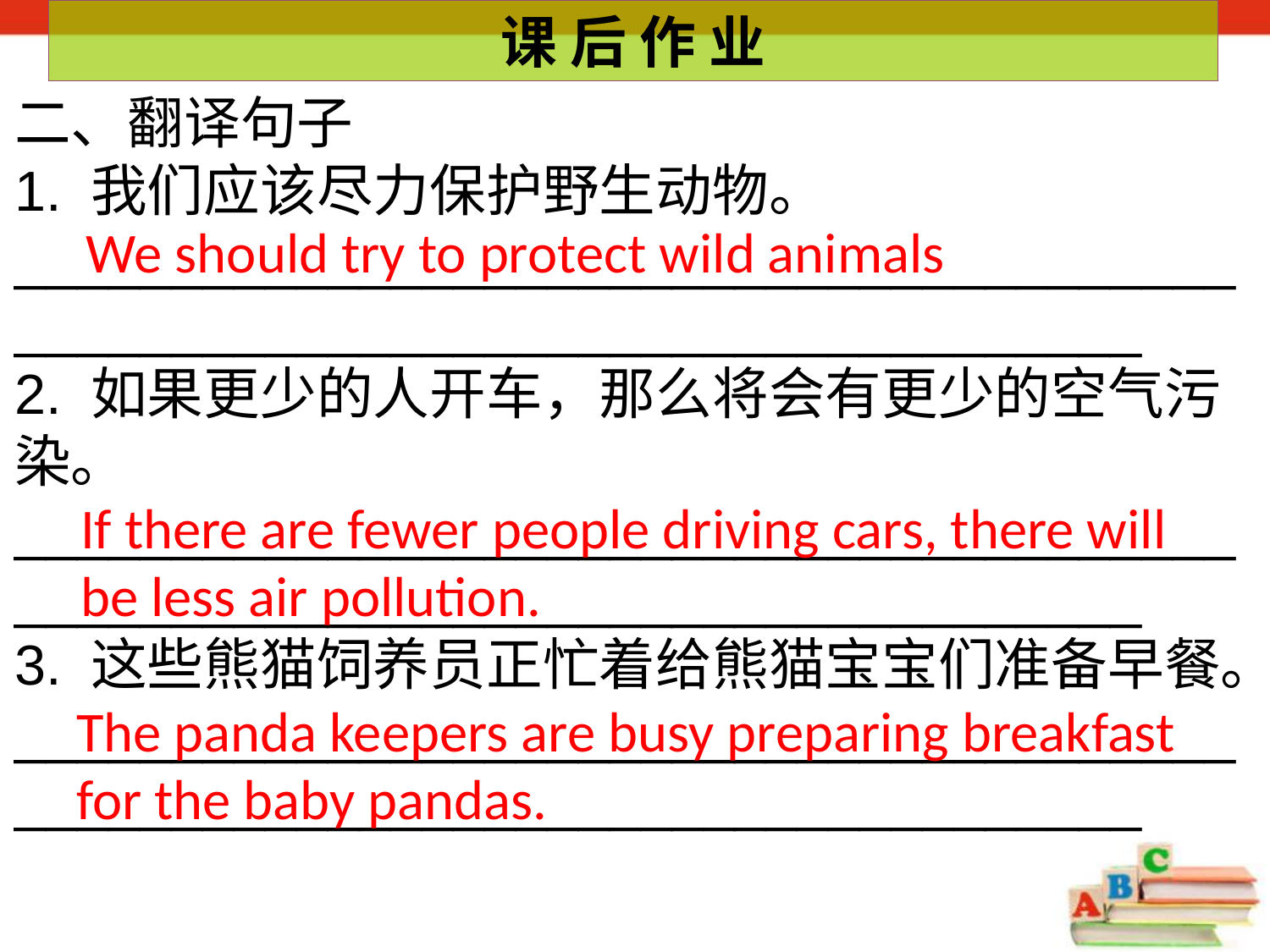

课 后 作 业
二、翻译句子
1. 我们应该尽力保护野生动物。
___________________________________________________________________________
2. 如果更少的人开车，那么将会有更少的空气污染。
___________________________________________________________________________
3. 这些熊猫饲养员正忙着给熊猫宝宝们准备早餐。
___________________________________________________________________________
We should try to protect wild animals
If there are fewer people driving cars, there will be less air pollution.
The panda keepers are busy preparing breakfast for the baby pandas.